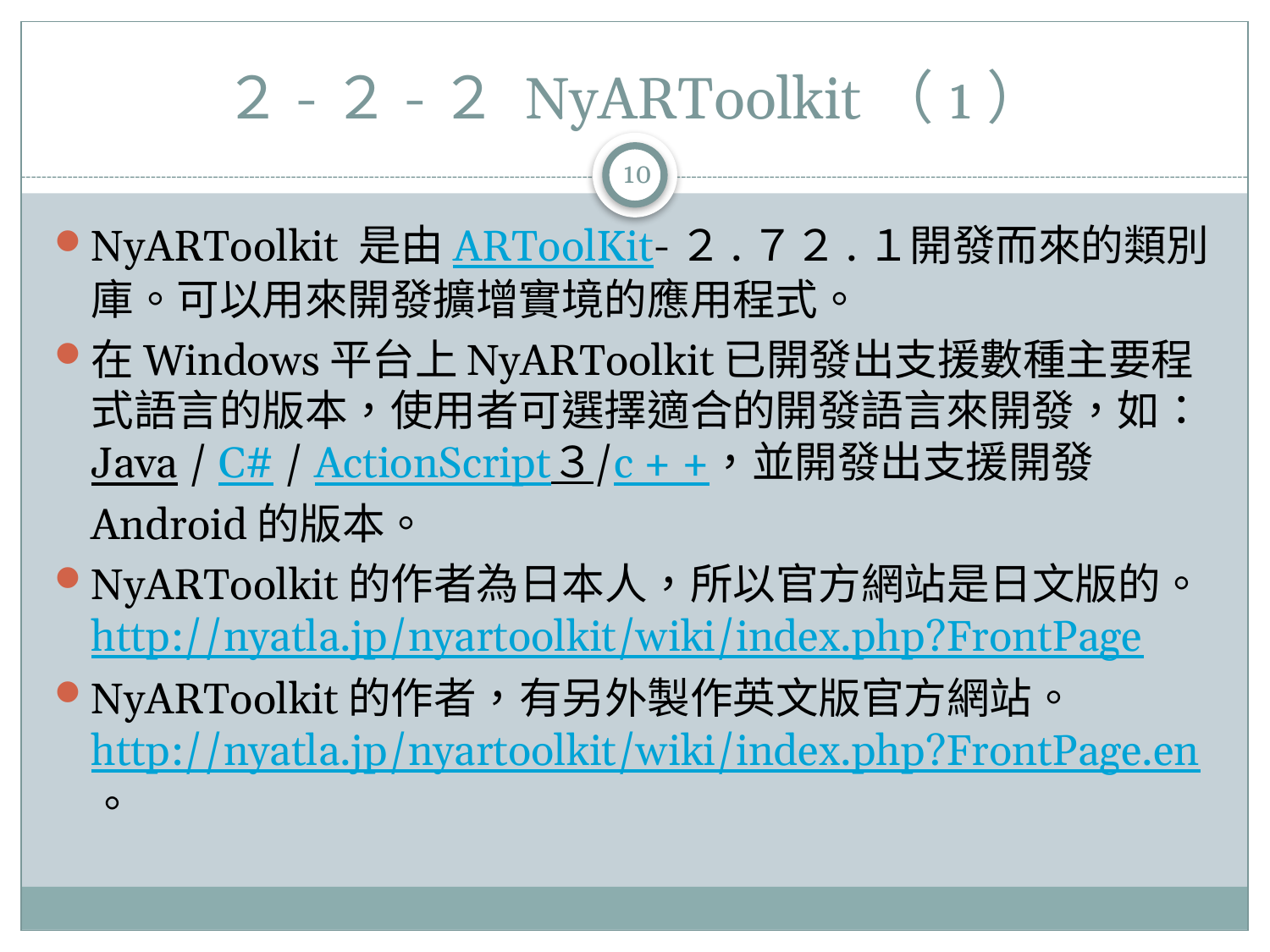

# ２-２-２ NyARToolkit（1）
10
NyARToolkit 是由ARToolKit-２.７２.１開發而來的類別庫。可以用來開發擴增實境的應用程式。
在Windows平台上NyARToolkit已開發出支援數種主要程式語言的版本，使用者可選擇適合的開發語言來開發，如：Java / C# / ActionScript３/c + +，並開發出支援開發Android的版本。
NyARToolkit的作者為日本人，所以官方網站是日文版的。 http://nyatla.jp/nyartoolkit/wiki/index.php?FrontPage
NyARToolkit的作者，有另外製作英文版官方網站。 http://nyatla.jp/nyartoolkit/wiki/index.php?FrontPage.en 。